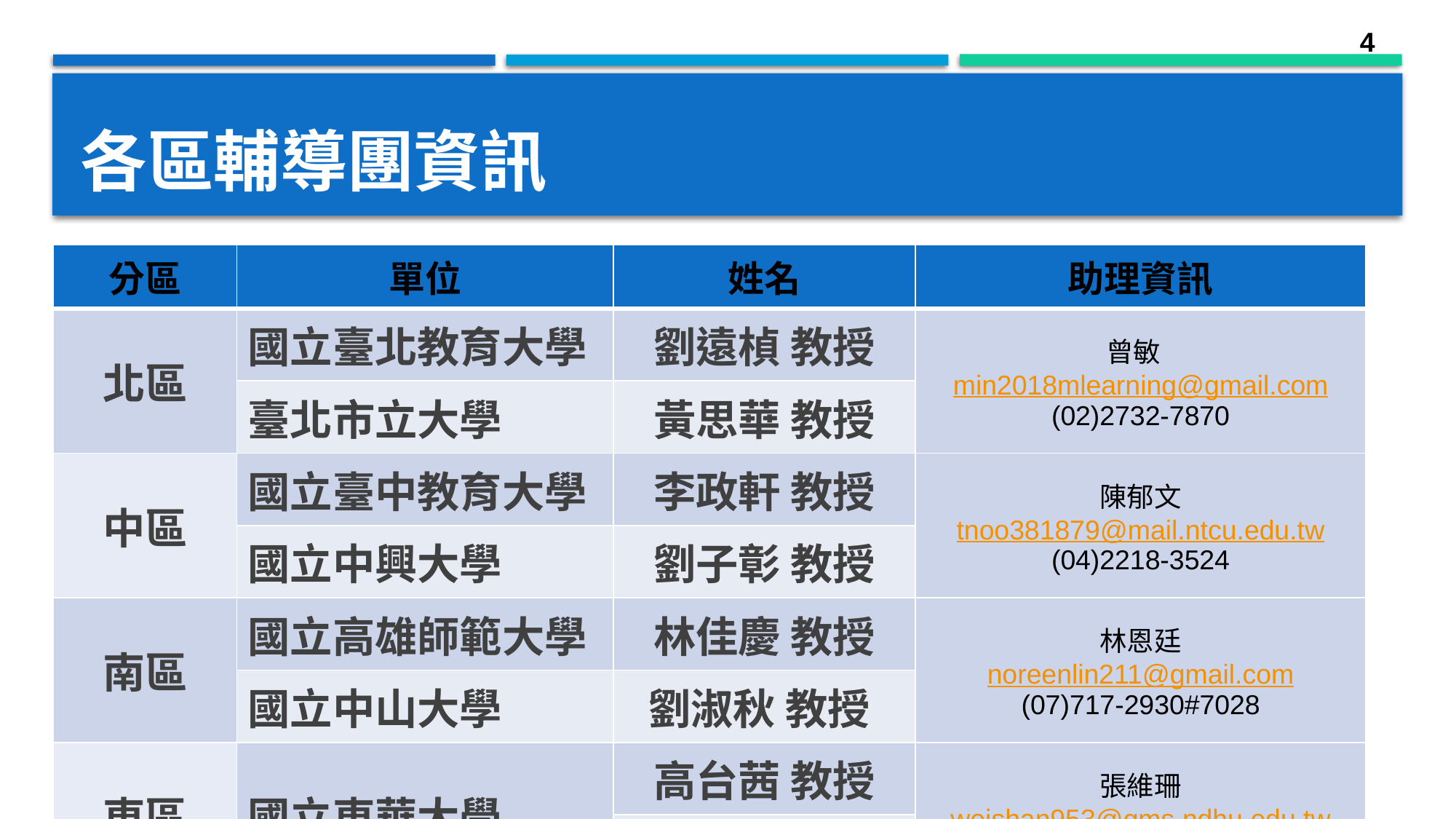

4
# 各區輔導團資訊
| 分區 | 單位 | 姓名 | 助理資訊 |
| --- | --- | --- | --- |
| 北區 | 國立臺北教育大學 | 劉遠楨 教授 | 曾敏 min2018mlearning@gmail.com (02)2732-7870 |
|  | 臺北市立大學 | 黃思華 教授 |  |
| 中區 | 國立臺中教育大學 | 李政軒 教授 | 陳郁文 tnoo381879@mail.ntcu.edu.tw (04)2218-3524 |
|  | 國立中興大學 | 劉子彰 教授 |  |
| 南區 | 國立高雄師範大學 | 林佳慶 教授 | 林恩廷 noreenlin211@gmail.com (07)717-2930#7028 |
|  | 國立中山大學 | 劉淑秋 教授 |  |
| 東區 | 國立東華大學 | 高台茜 教授 | 張維珊 weishan953@gms.ndhu.edu.tw (03)890-3776 |
|  |  | 劉明洲 教授 |  |